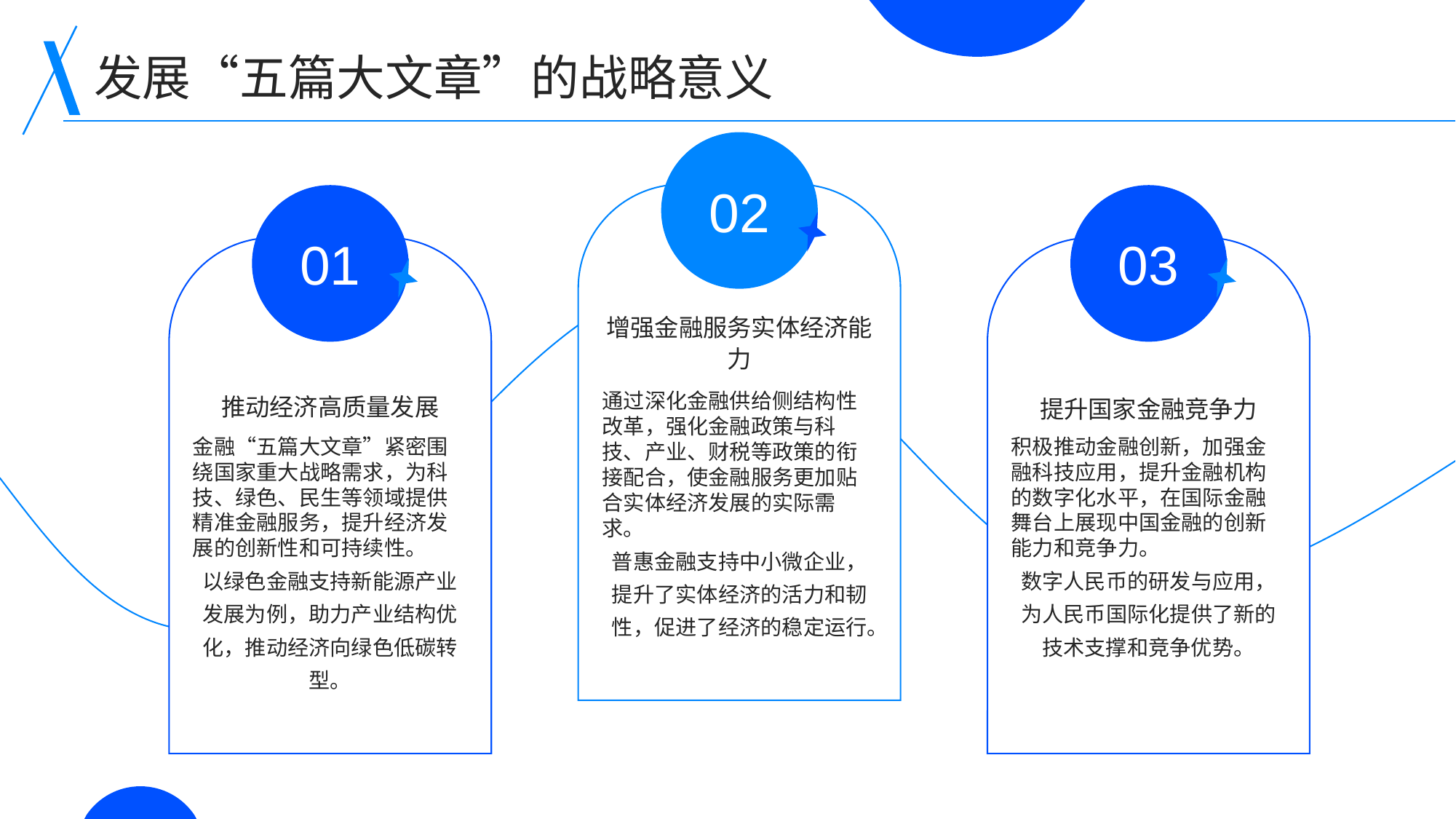

发展“五篇大文章”的战略意义

02

01
03

增强金融服务实体经济能力
推动经济高质量发展
提升国家金融竞争力
通过深化金融供给侧结构性改革，强化金融政策与科技、产业、财税等政策的衔接配合，使金融服务更加贴合实体经济发展的实际需求。
普惠金融支持中小微企业，提升了实体经济的活力和韧性，促进了经济的稳定运行。
金融“五篇大文章”紧密围绕国家重大战略需求，为科技、绿色、民生等领域提供精准金融服务，提升经济发展的创新性和可持续性。
以绿色金融支持新能源产业发展为例，助力产业结构优化，推动经济向绿色低碳转型。
积极推动金融创新，加强金融科技应用，提升金融机构的数字化水平，在国际金融舞台上展现中国金融的创新能力和竞争力。
数字人民币的研发与应用，为人民币国际化提供了新的技术支撑和竞争优势。